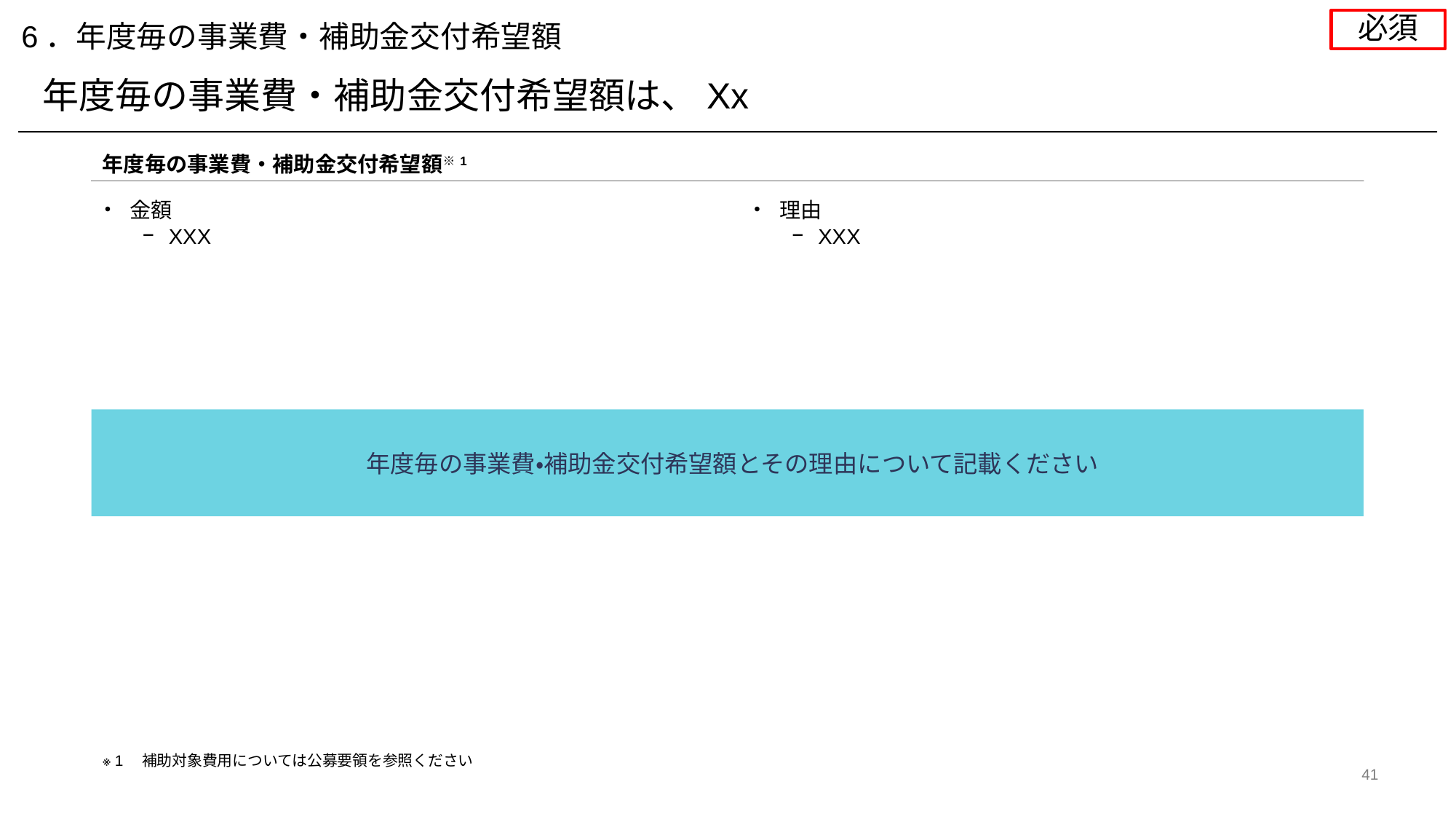

必須
6．年度毎の事業費・補助金交付希望額
年度毎の事業費・補助金交付希望額は、Xx
年度毎の事業費・補助金交付希望額※1
金額
XXX
理由
XXX
年度毎の事業費・補助金交付希望額とその理由について記載ください
※1　補助対象費用については公募要領を参照ください